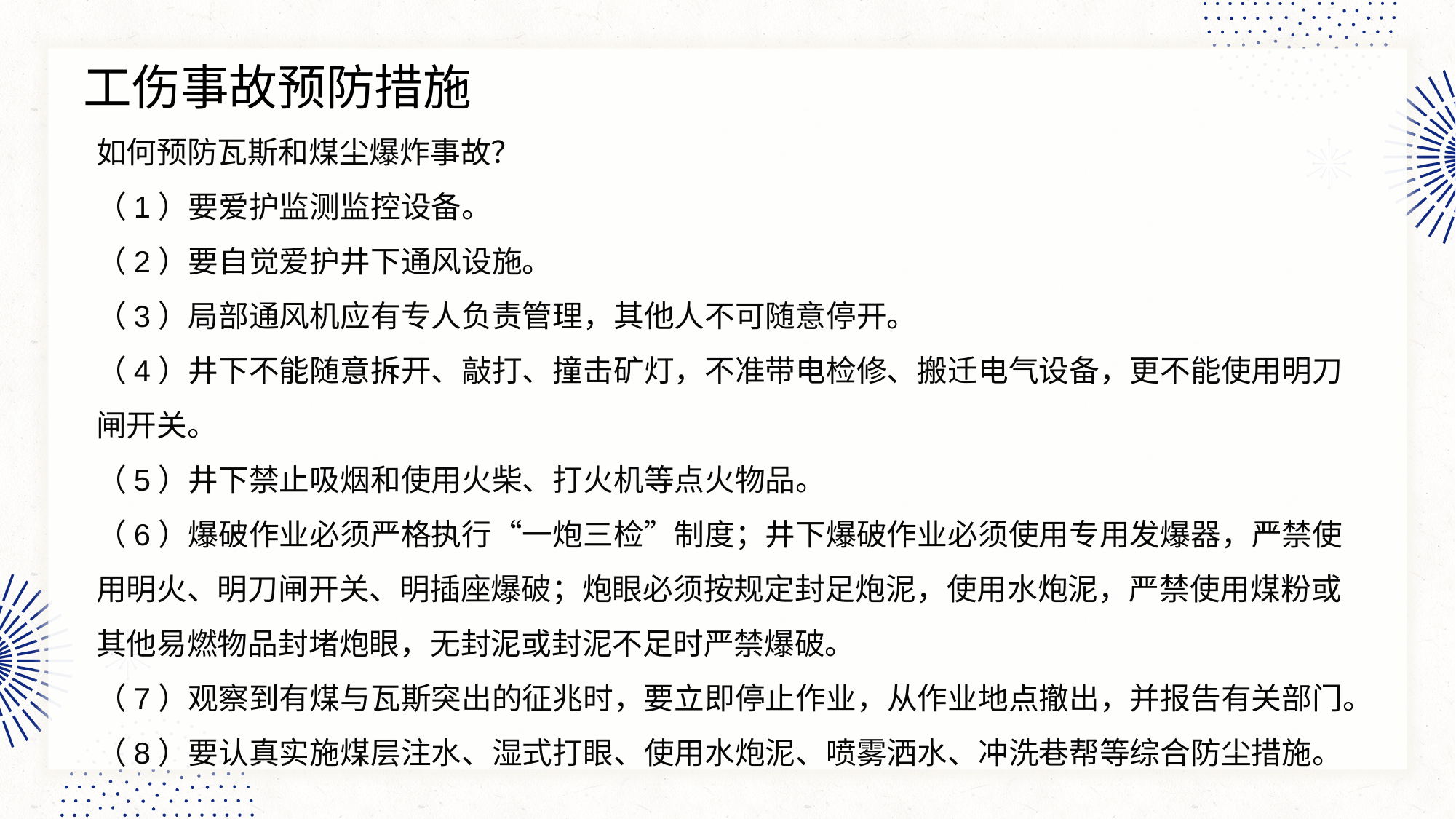

工伤事故预防措施
如何预防瓦斯和煤尘爆炸事故？
（1）要爱护监测监控设备。
（2）要自觉爱护井下通风设施。
（3）局部通风机应有专人负责管理，其他人不可随意停开。
（4）井下不能随意拆开、敲打、撞击矿灯，不准带电检修、搬迁电气设备，更不能使用明刀闸开关。
（5）井下禁止吸烟和使用火柴、打火机等点火物品。
（6）爆破作业必须严格执行“一炮三检”制度；井下爆破作业必须使用专用发爆器，严禁使用明火、明刀闸开关、明插座爆破；炮眼必须按规定封足炮泥，使用水炮泥，严禁使用煤粉或其他易燃物品封堵炮眼，无封泥或封泥不足时严禁爆破。
（7）观察到有煤与瓦斯突出的征兆时，要立即停止作业，从作业地点撤出，并报告有关部门。
（8）要认真实施煤层注水、湿式打眼、使用水炮泥、喷雾洒水、冲洗巷帮等综合防尘措施。